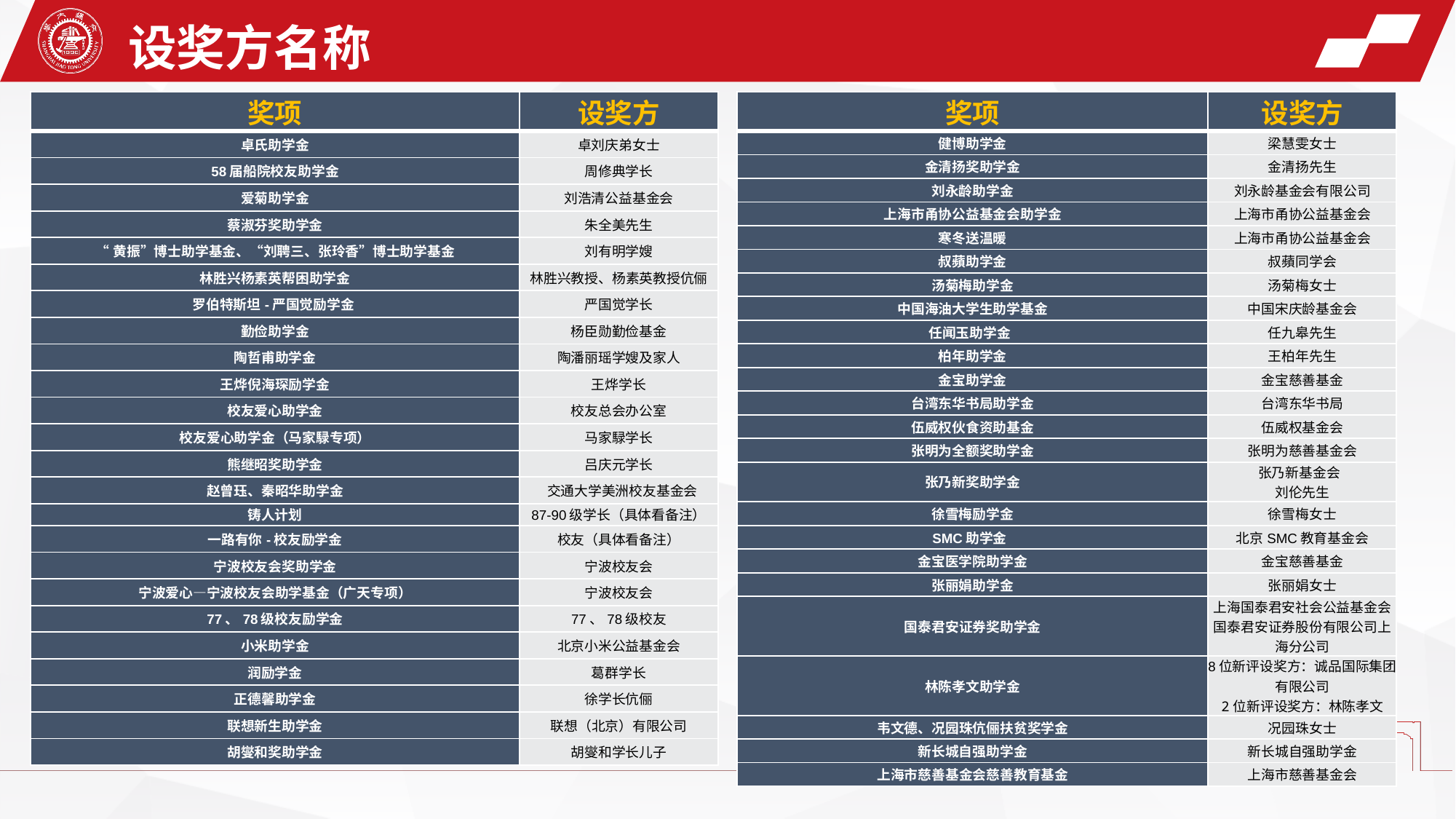

设奖方名称
| 奖项 | 设奖方 |
| --- | --- |
| 健博助学金 | 梁慧雯女士 |
| 金清扬奖助学金 | 金清扬先生 |
| 刘永龄助学金 | 刘永龄基金会有限公司 |
| 上海市甬协公益基金会助学金 | 上海市甬协公益基金会 |
| 寒冬送温暖 | 上海市甬协公益基金会 |
| 叔蘋助学金 | 叔蘋同学会 |
| 汤菊梅助学金 | 汤菊梅女士 |
| 中国海油大学生助学基金 | 中国宋庆龄基金会 |
| 任闻玉助学金 | 任九皋先生 |
| 柏年助学金 | 王柏年先生 |
| 金宝助学金 | 金宝慈善基金 |
| 台湾东华书局助学金 | 台湾东华书局 |
| 伍威权伙食资助基金 | 伍威权基金会 |
| 张明为全额奖助学金 | 张明为慈善基金会 |
| 张乃新奖助学金 | 张乃新基金会 刘伦先生 |
| 徐雪梅励学金 | 徐雪梅女士 |
| SMC助学金 | 北京SMC教育基金会 |
| 金宝医学院助学金 | 金宝慈善基金 |
| 张丽娟助学金 | 张丽娟女士 |
| 国泰君安证券奖助学金 | 上海国泰君安社会公益基金会 国泰君安证券股份有限公司上海分公司 |
| 林陈孝文助学金 | 8位新评设奖方：诚品国际集团有限公司 2位新评设奖方：林陈孝文 |
| 韦文德、况园珠伉俪扶贫奖学金 | 况园珠女士 |
| 新长城自强助学金 | 新长城自强助学金 |
| 上海市慈善基金会慈善教育基金 | 上海市慈善基金会 |
| 奖项 | 设奖方 |
| --- | --- |
| 卓氏助学金 | 卓刘庆弟女士 |
| 58届船院校友助学金 | 周修典学长 |
| 爱菊助学金 | 刘浩清公益基金会 |
| 蔡淑芬奖助学金 | 朱全美先生 |
| “黄振”博士助学基金、“刘聘三、张玲香”博士助学基金 | 刘有明学嫂 |
| 林胜兴杨素英帮困助学金 | 林胜兴教授、杨素英教授伉俪 |
| 罗伯特斯坦-严国觉励学金 | 严国觉学长 |
| 勤俭助学金 | 杨臣勋勤俭基金 |
| 陶哲甫助学金 | 陶潘丽瑶学嫂及家人 |
| 王烨倪海琛励学金 | 王烨学长 |
| 校友爱心助学金 | 校友总会办公室 |
| 校友爱心助学金（马家騄专项） | 马家騄学长 |
| 熊继昭奖助学金 | 吕庆元学长 |
| 赵曾珏、秦昭华助学金 | 交通大学美洲校友基金会 |
| 铸人计划 | 87-90级学长（具体看备注） |
| 一路有你-校友励学金 | 校友（具体看备注） |
| 宁波校友会奖助学金 | 宁波校友会 |
| 宁波爱心—宁波校友会助学基金（广天专项） | 宁波校友会 |
| 77、78级校友励学金 | 77、78级校友 |
| 小米助学金 | 北京小米公益基金会 |
| 润励学金 | 葛群学长 |
| 正德馨助学金 | 徐学长伉俪 |
| 联想新生助学金 | 联想（北京）有限公司 |
| 胡燮和奖助学金 | 胡燮和学长儿子 |